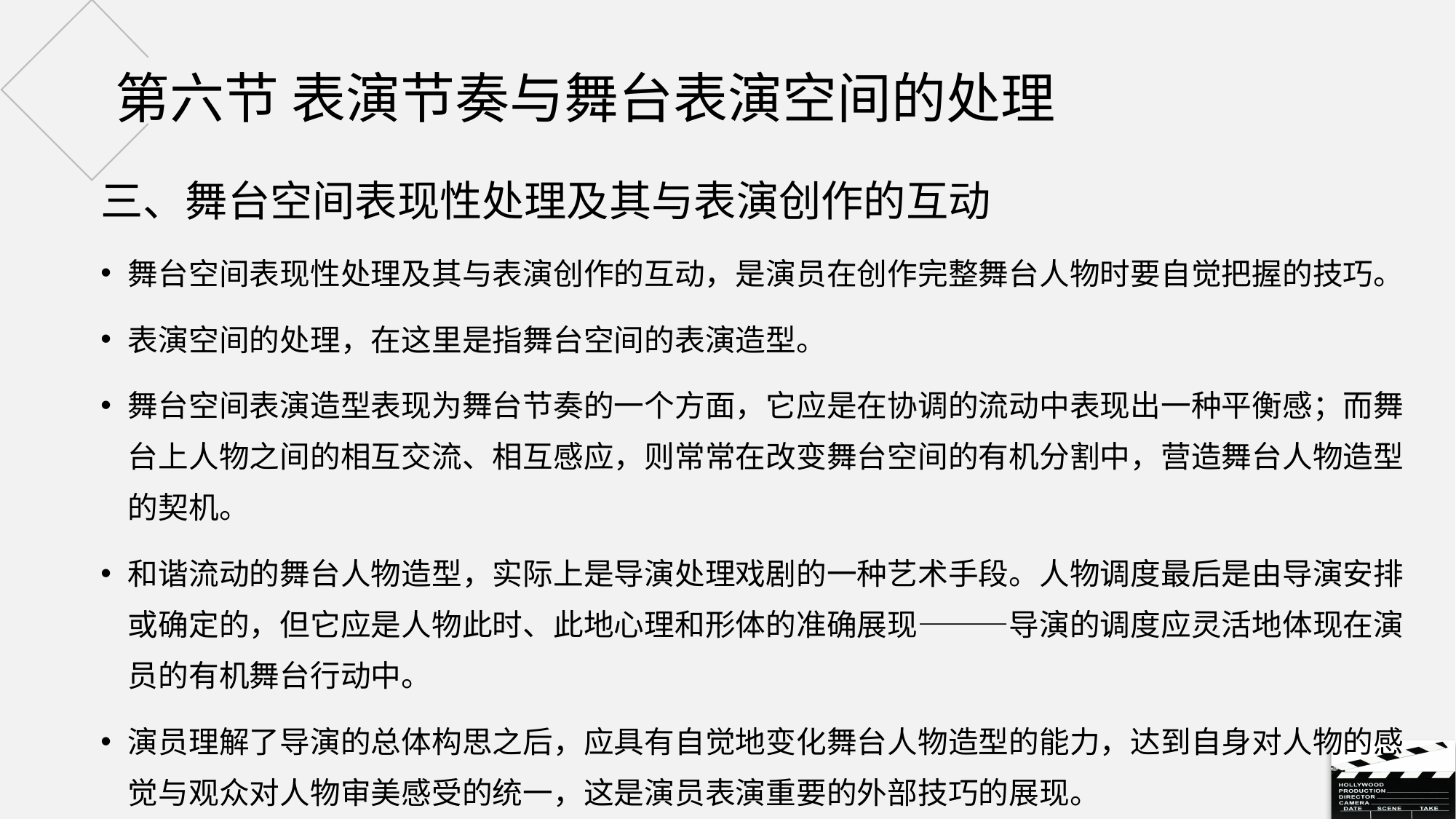

# 第六节 表演节奏与舞台表演空间的处理
三、舞台空间表现性处理及其与表演创作的互动
舞台空间表现性处理及其与表演创作的互动，是演员在创作完整舞台人物时要自觉把握的技巧。
表演空间的处理，在这里是指舞台空间的表演造型。
舞台空间表演造型表现为舞台节奏的一个方面，它应是在协调的流动中表现出一种平衡感；而舞台上人物之间的相互交流、相互感应，则常常在改变舞台空间的有机分割中，营造舞台人物造型的契机。
和谐流动的舞台人物造型，实际上是导演处理戏剧的一种艺术手段。人物调度最后是由导演安排或确定的，但它应是人物此时、此地心理和形体的准确展现———导演的调度应灵活地体现在演员的有机舞台行动中。
演员理解了导演的总体构思之后，应具有自觉地变化舞台人物造型的能力，达到自身对人物的感觉与观众对人物审美感受的统一，这是演员表演重要的外部技巧的展现。